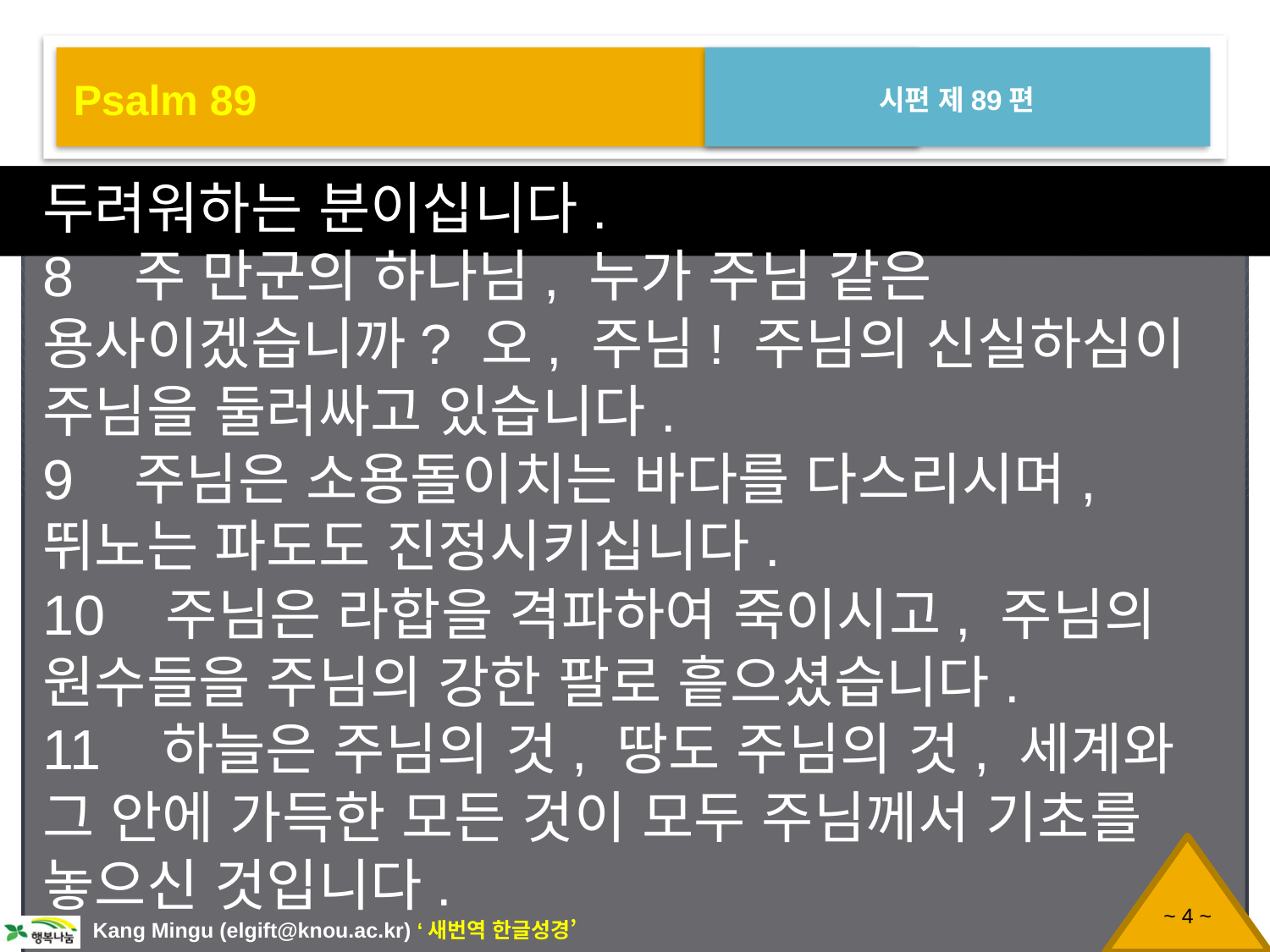

Psalm 89
시편 제89편
두려워하는 분이십니다.
8   주 만군의 하나님, 누가 주님 같은 용사이겠습니까? 오, 주님! 주님의 신실하심이 주님을 둘러싸고 있습니다.
9   주님은 소용돌이치는 바다를 다스리시며, 뛰노는 파도도 진정시키십니다.
10   주님은 라합을 격파하여 죽이시고, 주님의 원수들을 주님의 강한 팔로 흩으셨습니다.
11   하늘은 주님의 것, 땅도 주님의 것, 세계와 그 안에 가득한 모든 것이 모두 주님께서 기초를 놓으신 것입니다.